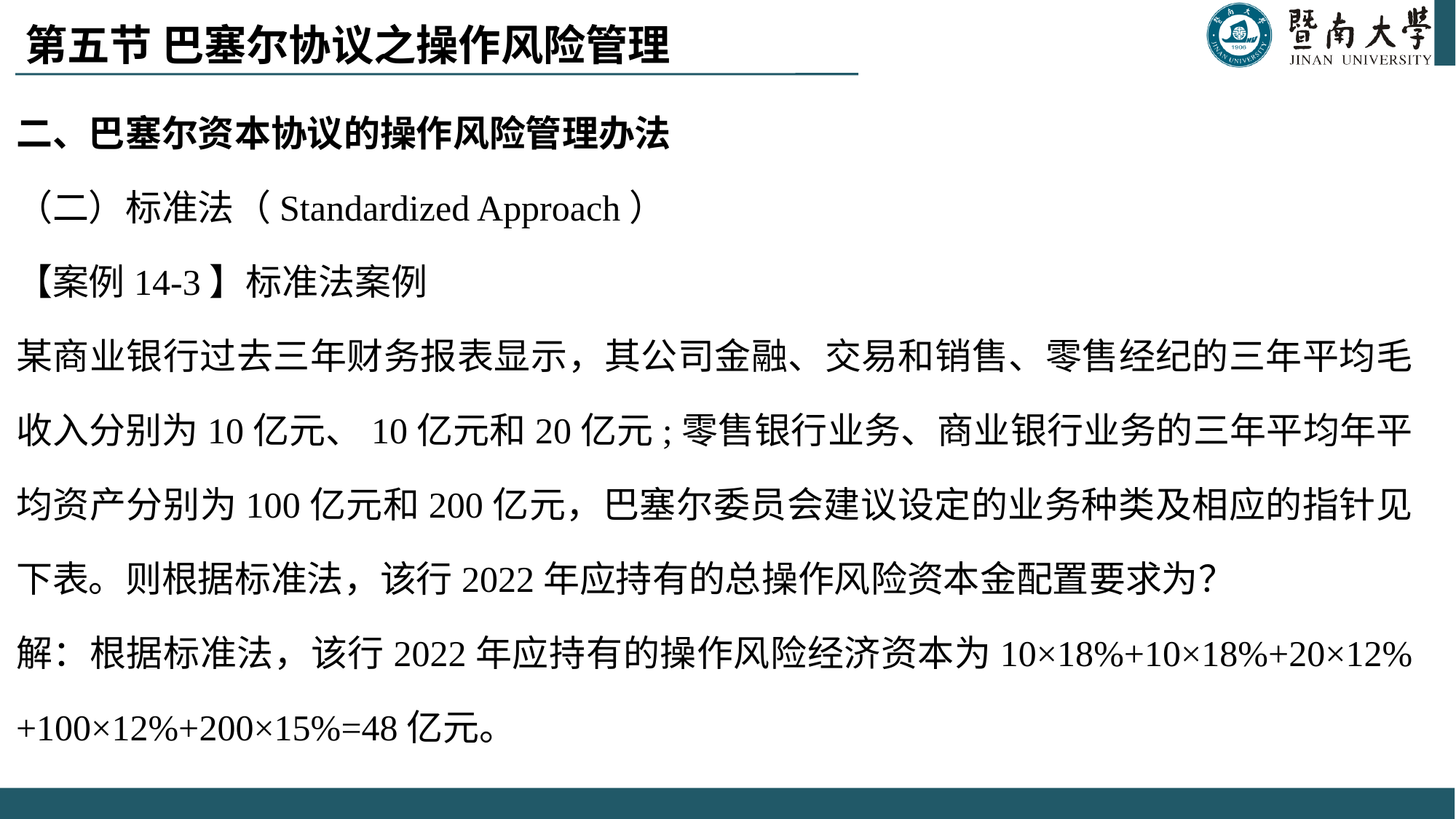

# 第五节 巴塞尔协议之操作风险管理
二、巴塞尔资本协议的操作风险管理办法
（二）标准法（Standardized Approach）
【案例14-3】标准法案例
某商业银行过去三年财务报表显示，其公司金融、交易和销售、零售经纪的三年平均毛收入分别为10亿元、10亿元和20亿元;零售银行业务、商业银行业务的三年平均年平均资产分别为100亿元和200亿元，巴塞尔委员会建议设定的业务种类及相应的指针见下表。则根据标准法，该行2022年应持有的总操作风险资本金配置要求为？
解：根据标准法，该行2022年应持有的操作风险经济资本为10×18%+10×18%+20×12%+100×12%+200×15%=48亿元。